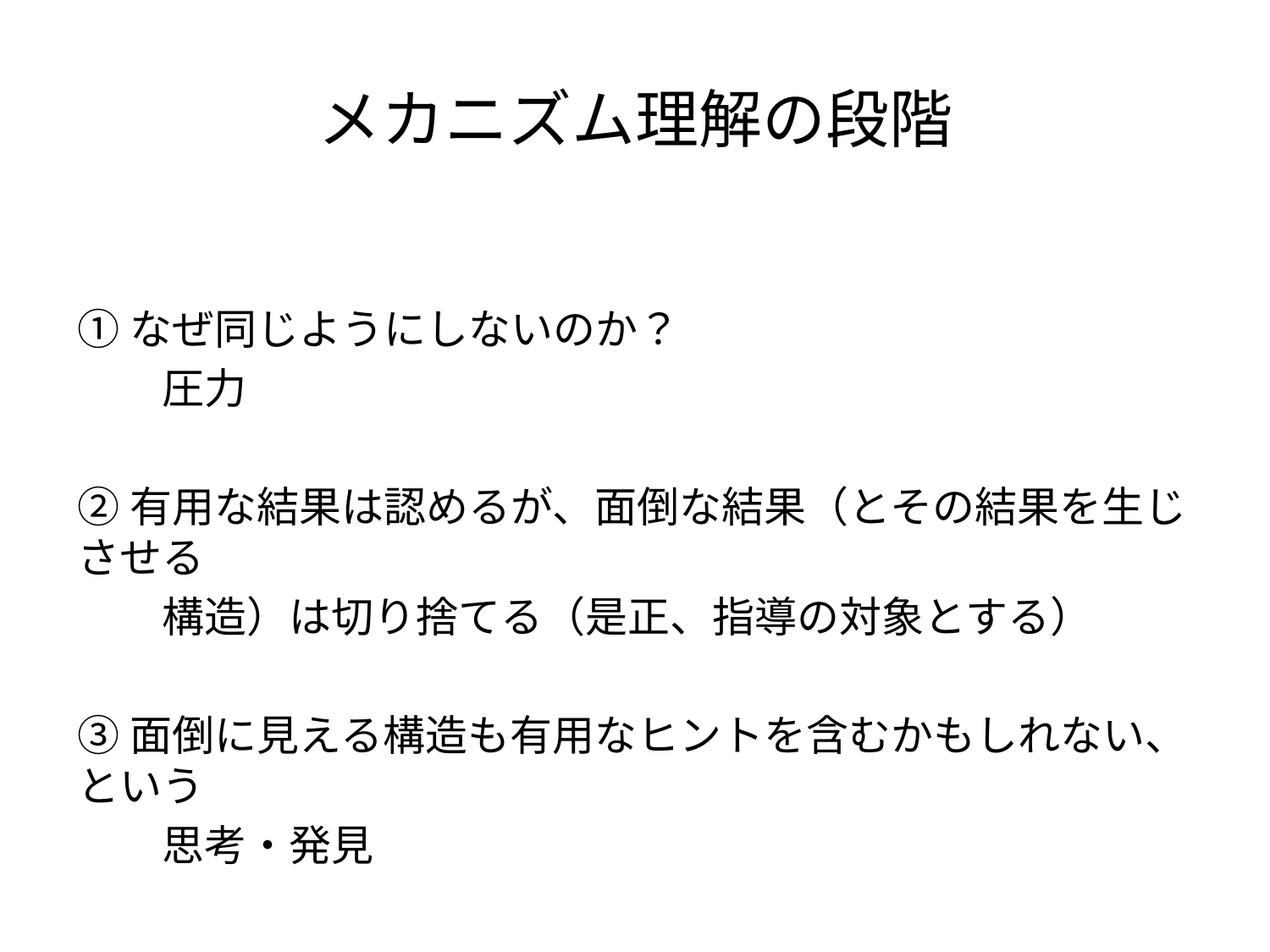

# メカニズム理解の段階
①なぜ同じようにしないのか？
　　圧力

②有用な結果は認めるが、面倒な結果（とその結果を生じさせる
　　構造）は切り捨てる（是正、指導の対象とする）

③面倒に見える構造も有用なヒントを含むかもしれない、という
　　思考・発見